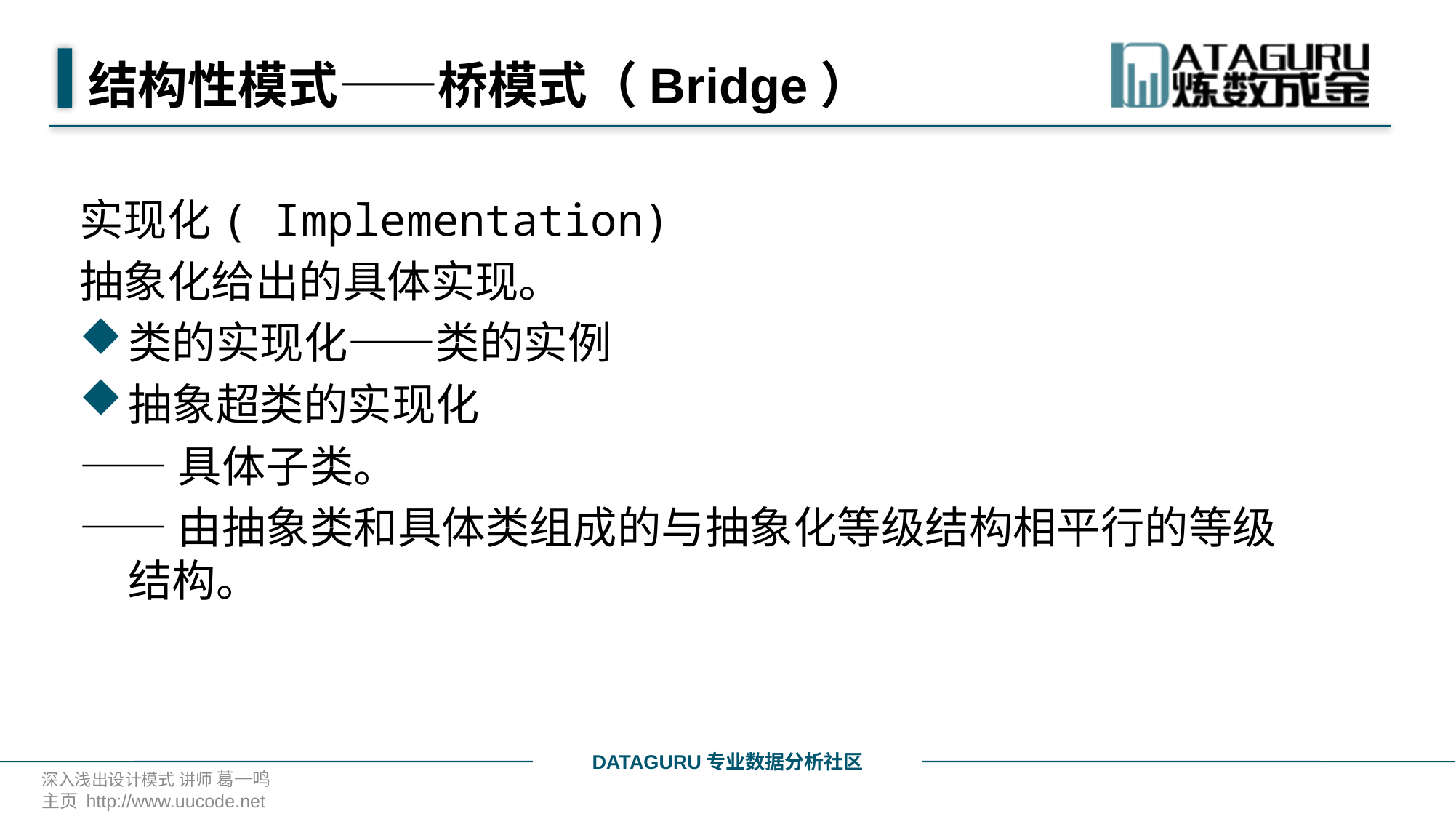

# 结构性模式——桥模式（Bridge）
实现化( Implementation)
抽象化给出的具体实现。
类的实现化——类的实例
抽象超类的实现化
——具体子类。
——由抽象类和具体类组成的与抽象化等级结构相平行的等级结构。